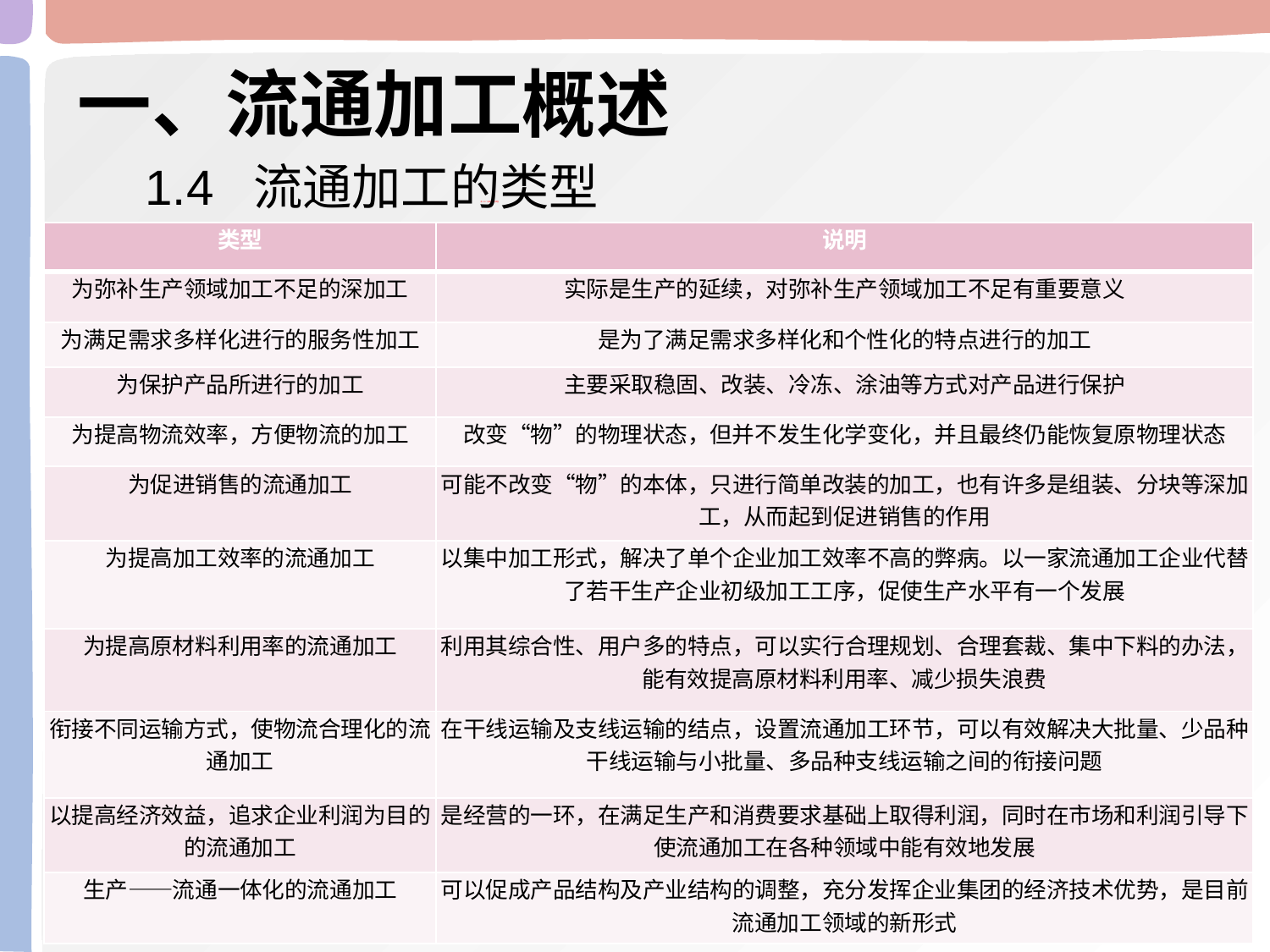

# 一、流通加工概述
1.4  流通加工的类型
表 2-17 流通加工的类型
| 类型 | 说明 |
| --- | --- |
| 为弥补生产领域加工不足的深加工 | 实际是生产的延续，对弥补生产领域加工不足有重要意义 |
| 为满足需求多样化进行的服务性加工 | 是为了满足需求多样化和个性化的特点进行的加工 |
| 为保护产品所进行的加工 | 主要采取稳固、改装、冷冻、涂油等方式对产品进行保护 |
| 为提高物流效率，方便物流的加工 | 改变“物”的物理状态，但并不发生化学变化，并且最终仍能恢复原物理状态 |
| 为促进销售的流通加工 | 可能不改变“物”的本体，只进行简单改装的加工，也有许多是组装、分块等深加工，从而起到促进销售的作用 |
| 为提高加工效率的流通加工 | 以集中加工形式，解决了单个企业加工效率不高的弊病。以一家流通加工企业代替了若干生产企业初级加工工序，促使生产水平有一个发展 |
| 为提高原材料利用率的流通加工 | 利用其综合性、用户多的特点，可以实行合理规划、合理套裁、集中下料的办法，能有效提高原材料利用率、减少损失浪费 |
| 衔接不同运输方式，使物流合理化的流通加工 | 在干线运输及支线运输的结点，设置流通加工环节，可以有效解决大批量、少品种干线运输与小批量、多品种支线运输之间的衔接问题 |
| 以提高经济效益，追求企业利润为目的的流通加工 | 是经营的一环，在满足生产和消费要求基础上取得利润，同时在市场和利润引导下使流通加工在各种领域中能有效地发展 |
| 生产——流通一体化的流通加工 | 可以促成产品结构及产业结构的调整，充分发挥企业集团的经济技术优势，是目前流通加工领域的新形式 |